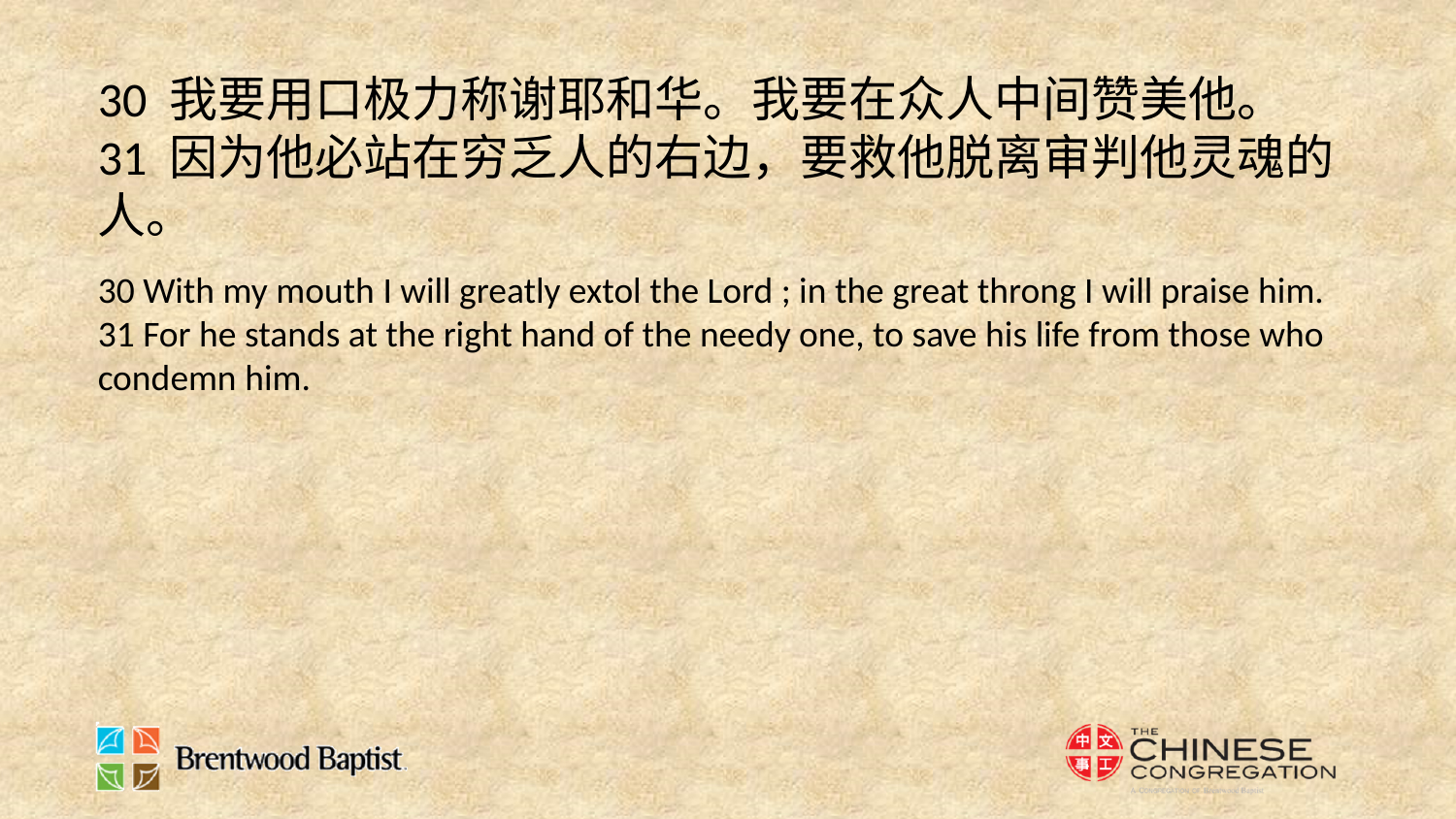

30 我要用口极力称谢耶和华。我要在众人中间赞美他。
31 因为他必站在穷乏人的右边，要救他脱离审判他灵魂的人。

30 With my mouth I will greatly extol the Lord ; in the great throng I will praise him.
31 For he stands at the right hand of the needy one, to save his life from those who condemn him.